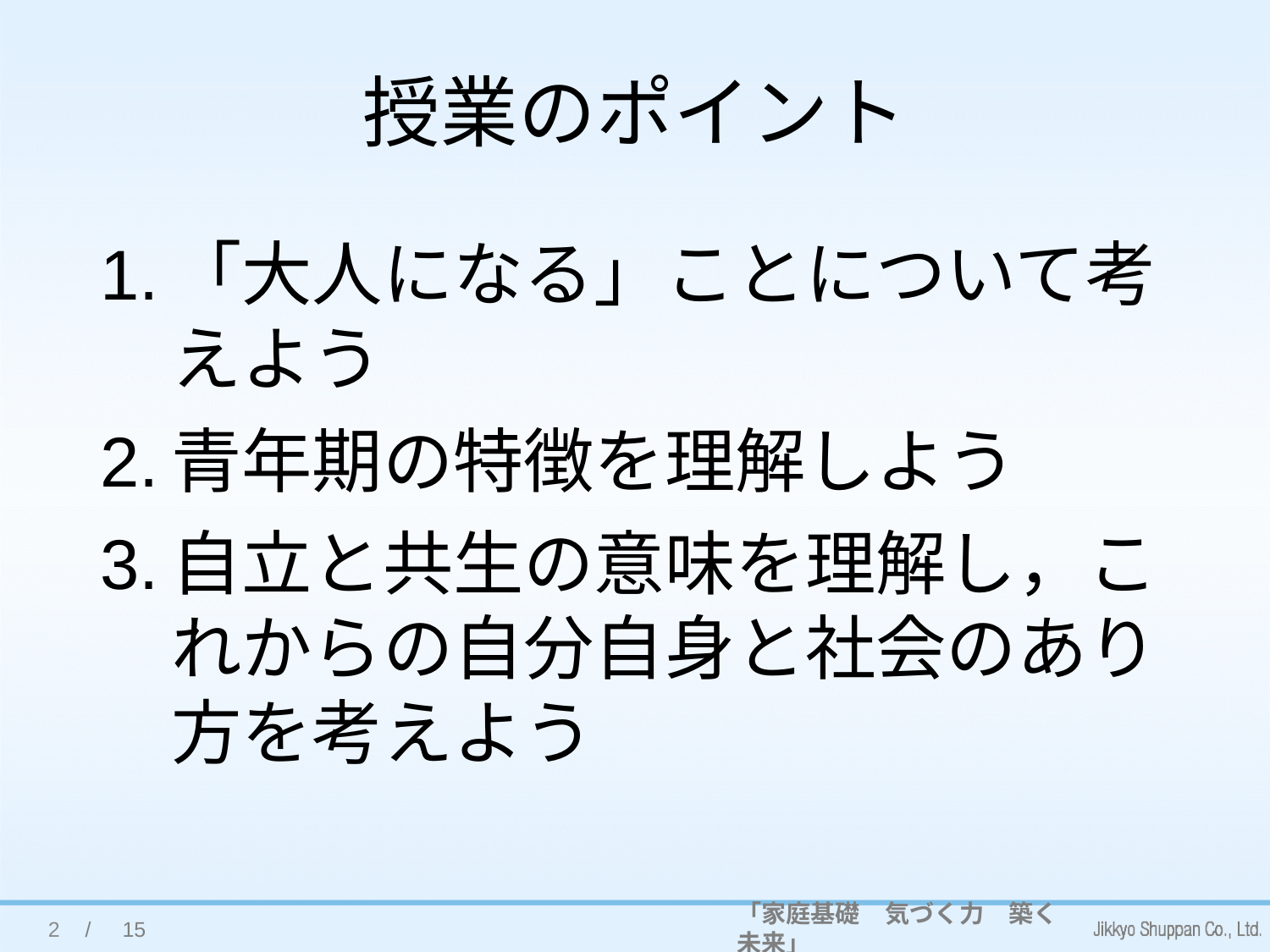

# 授業のポイント
「大人になる」ことについて考えよう
青年期の特徴を理解しよう
自立と共生の意味を理解し，これからの自分自身と社会のあり方を考えよう
2